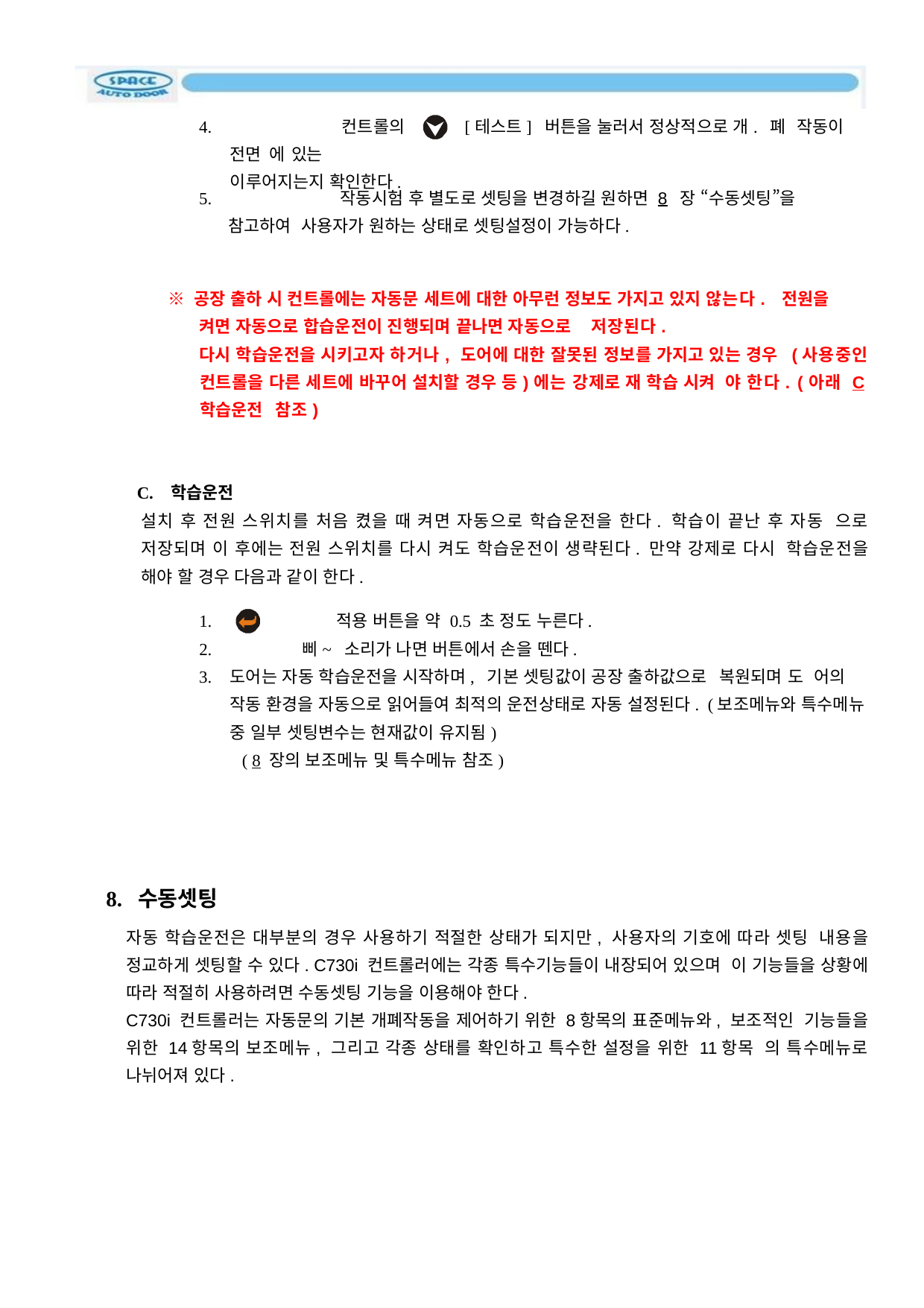

4.		컨트롤의 전면 에 있는  이루어지는지 확인한다.

[테스트]  버튼을 눌러서 정상적으로 개.  폐  작동이

5.		작동시험 후 별도로 셋팅을 변경하길 원하면 8  장 “수동셋팅”을 참고하여  사용자가 원하는 상태로 셋팅설정이 가능하다.

※ 공장 출하 시 컨트롤에는 자동문 세트에 대한 아무런 정보도 가지고 있지 않는다.  전원을 켜면 자동으로 합습운전이 진행되며 끝나면 자동으로   저장된다.
다시 학습운전을 시키고자 하거나, 도어에 대한 잘못된 정보를 가지고 있는 경우  (사용중인 컨트롤을 다른 세트에 바꾸어 설치할 경우 등)에는 강제로 재 학습 시켜  야 한다. (아래 C    학습운전  참조)
C.   학습운전
설치 후 전원 스위치를 처음 켰을 때 켜면 자동으로 학습운전을 한다. 학습이 끝난 후 자동  으로 저장되며 이 후에는 전원 스위치를 다시 켜도 학습운전이 생략된다. 만약 강제로 다시  학습운전을 해야 할 경우 다음과 같이 한다.

1.	적용 버튼을 약 0.5 초 정도 누른다.
2.	삐~  소리가 나면 버튼에서 손을 뗀다.
3.	도어는 자동 학습운전을 시작하며,  기본 셋팅값이 공장 출하값으로 복원되며 도  어의 작동 환경을 자동으로 읽어들여 최적의 운전상태로 자동 설정된다.  (보조메뉴와 특수메뉴 중 일부 셋팅변수는 현재값이 유지됨)
( 8 장의 보조메뉴 및 특수메뉴 참조)

8. 수동셋팅
자동 학습운전은 대부분의 경우 사용하기 적절한 상태가 되지만, 사용자의 기호에 따라 셋팅  내용을 정교하게 셋팅할 수 있다. C730i 컨트롤러에는 각종 특수기능들이 내장되어 있으며  이 기능들을 상황에 따라 적절히 사용하려면 수동셋팅 기능을 이용해야 한다.
C730i 컨트롤러는 자동문의 기본 개폐작동을 제어하기 위한 8항목의 표준메뉴와, 보조적인  기능들을 위한 14항목의 보조메뉴, 그리고 각종 상태를 확인하고 특수한 설정을 위한 11항목  의 특수메뉴로 나뉘어져 있다.